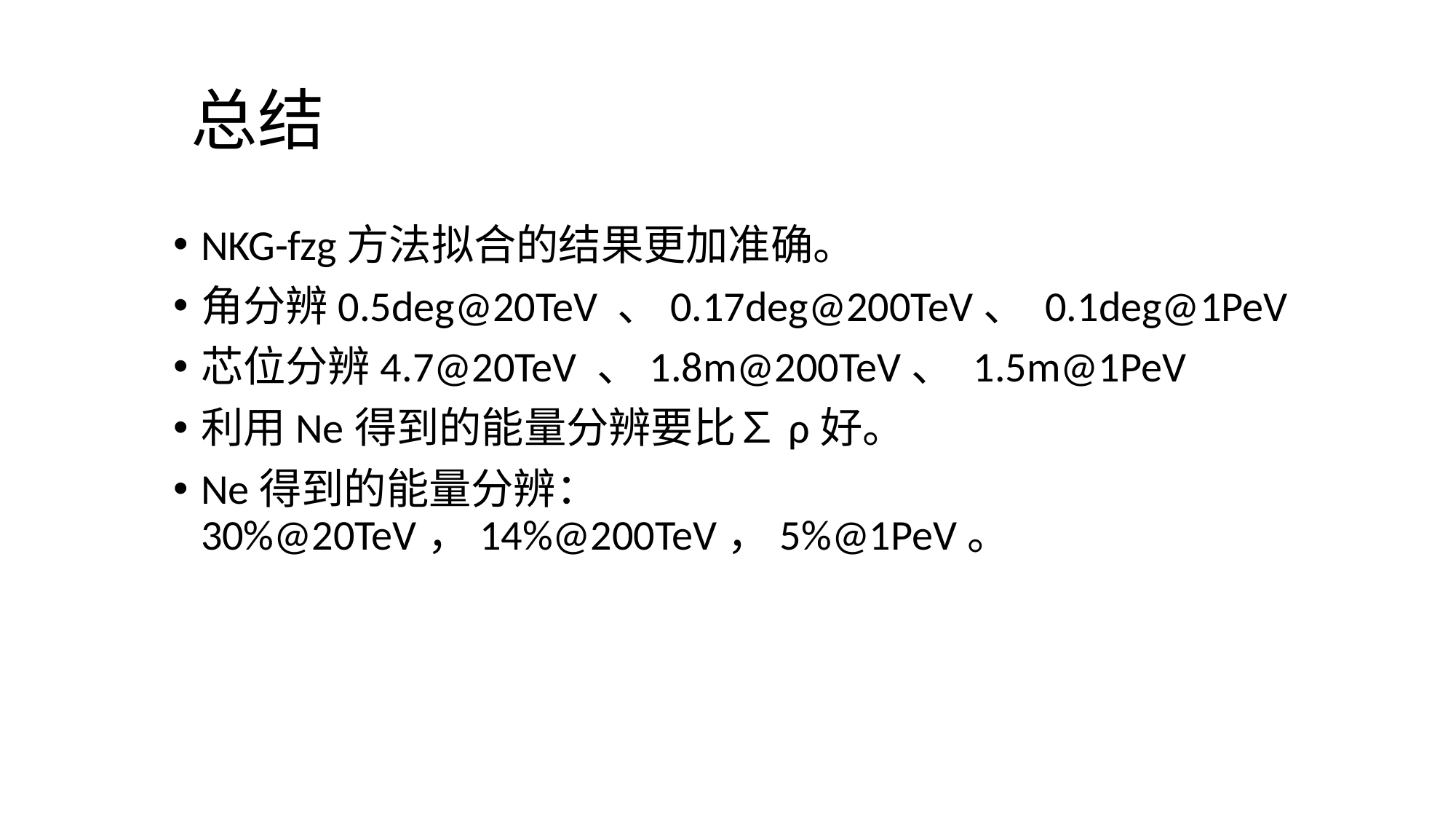

# 总结
NKG-fzg方法拟合的结果更加准确。
角分辨0.5deg@20TeV 、0.17deg@200TeV、 0.1deg@1PeV
芯位分辨4.7@20TeV 、1.8m@200TeV、 1.5m@1PeV
利用Ne得到的能量分辨要比∑ρ好。
Ne得到的能量分辨：30%@20TeV，14%@200TeV，5%@1PeV。